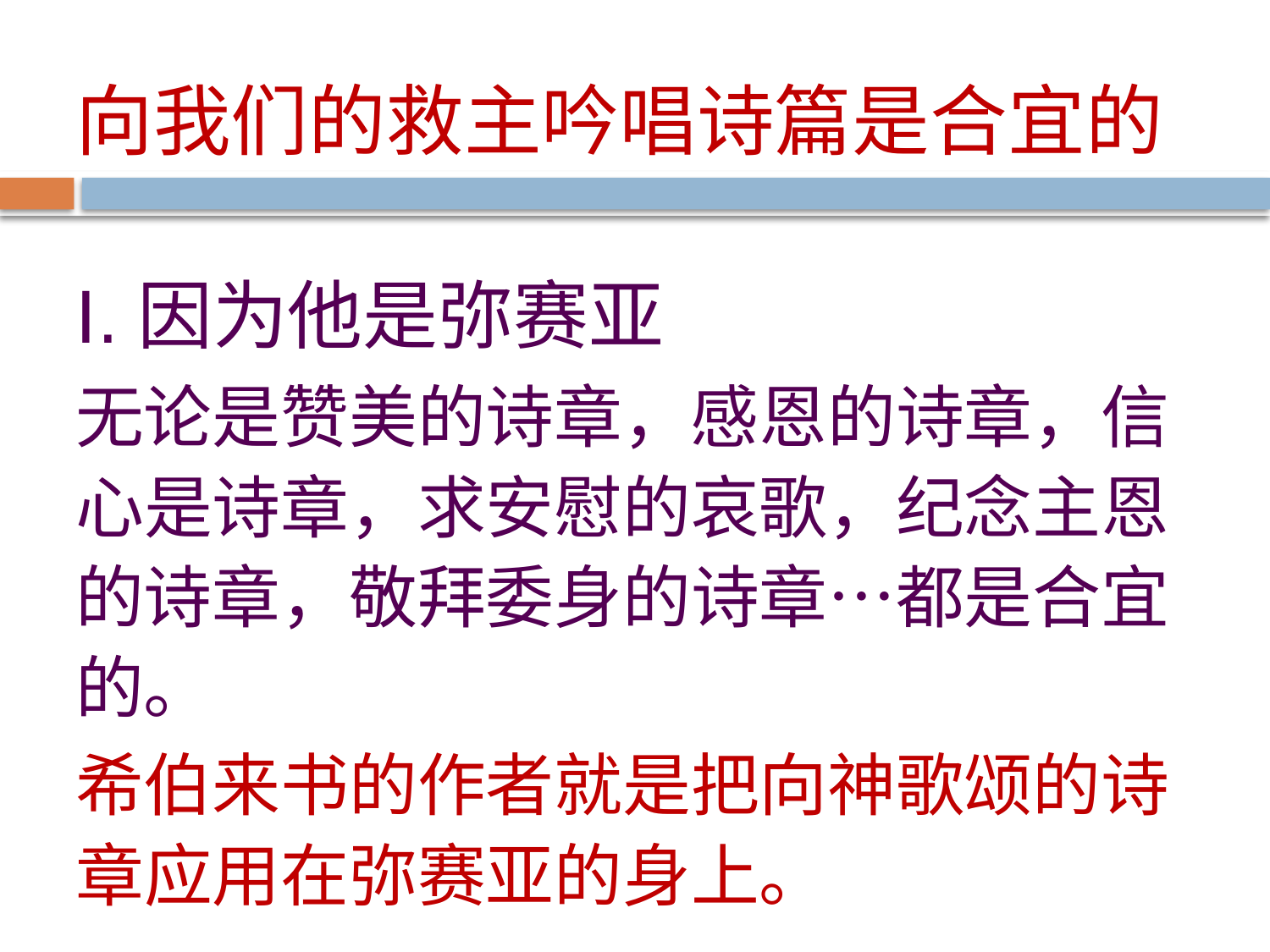

向我们的救主吟唱诗篇是合宜的
因为他是弥赛亚
无论是赞美的诗章，感恩的诗章，信心是诗章，求安慰的哀歌，纪念主恩的诗章，敬拜委身的诗章…都是合宜的。
希伯来书的作者就是把向神歌颂的诗章应用在弥赛亚的身上。